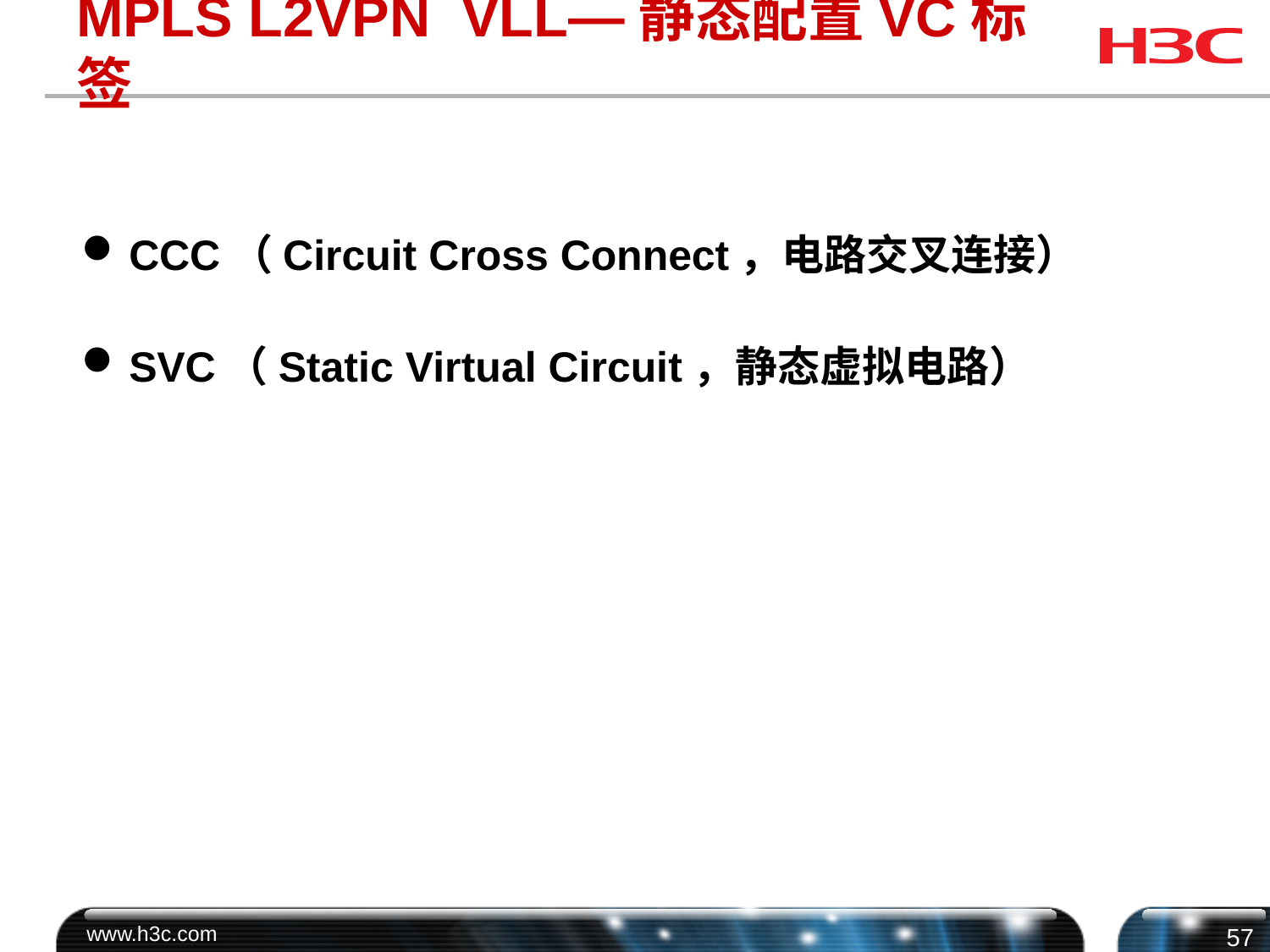

# MPLS L2VPN  VLL—静态配置VC标签

CCC（Circuit Cross Connect，电路交叉连接）

SVC（Static Virtual Circuit，静态虚拟电路）